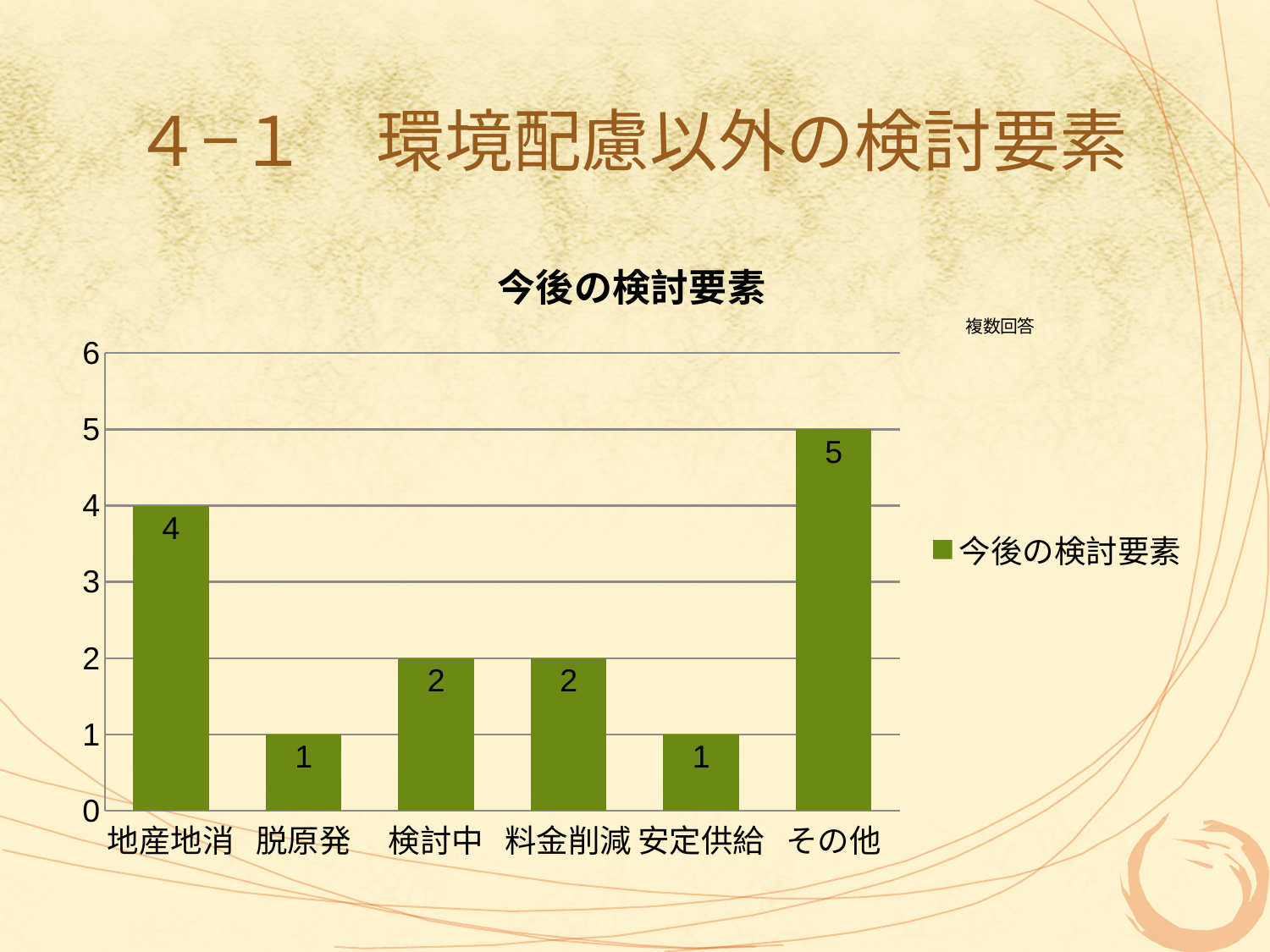

# ４−１　環境配慮以外の検討要素

### Chart:

| Category | 今後の検討要素 |
|---|---|
| 地産地消 | 4.0 |
| 脱原発 | 1.0 |
| 検討中 | 2.0 |
| 料金削減 | 2.0 |
| 安定供給 | 1.0 |
| その他 | 5.0 |